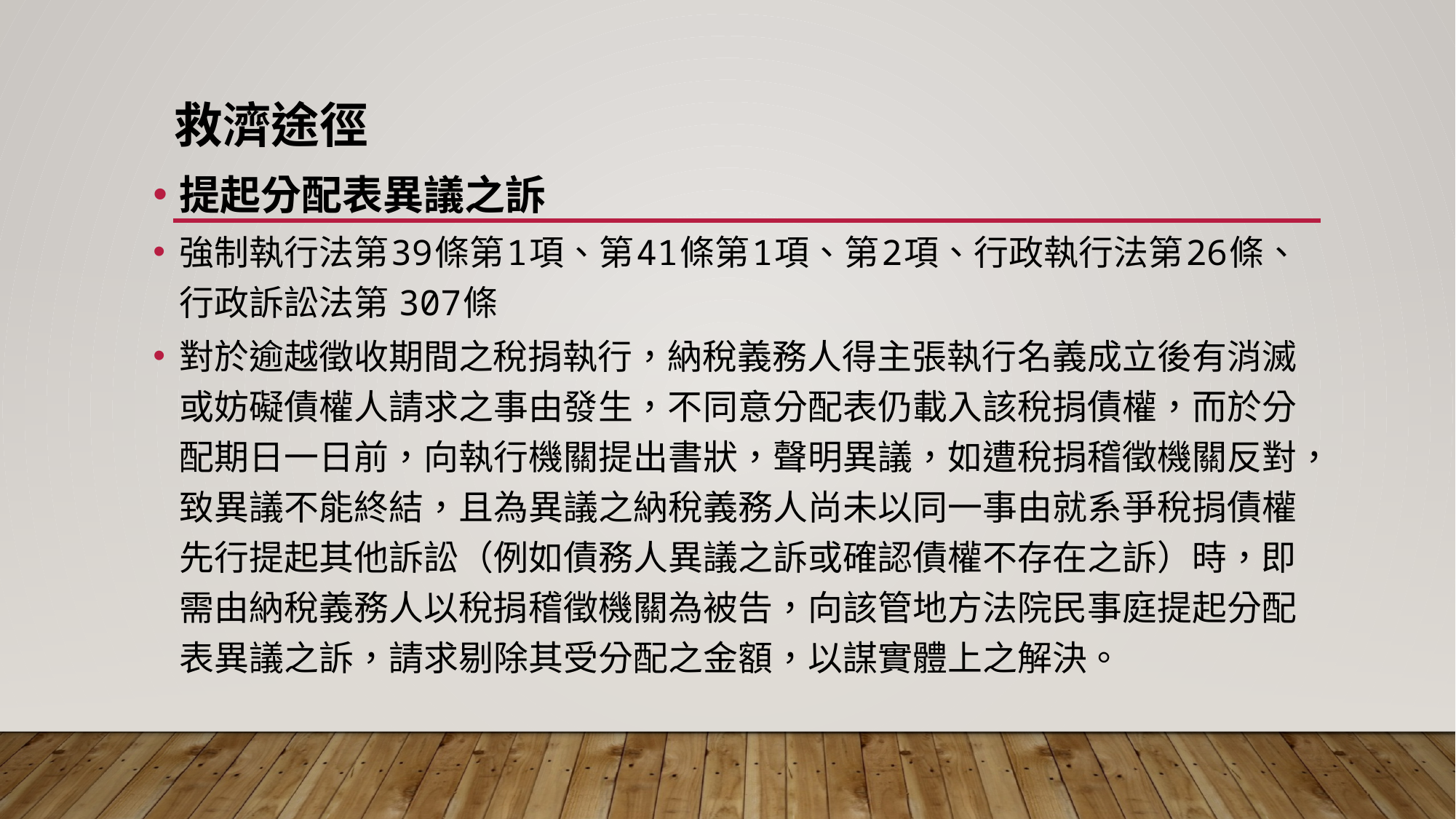

# 救濟途徑
提起分配表異議之訴
強制執行法第39條第1項、第41條第1項、第2項、行政執行法第26條、行政訴訟法第 307條
對於逾越徵收期間之稅捐執行，納稅義務人得主張執行名義成立後有消滅或妨礙債權人請求之事由發生，不同意分配表仍載入該稅捐債權，而於分配期日一日前，向執行機關提出書狀，聲明異議，如遭稅捐稽徵機關反對，致異議不能終結，且為異議之納稅義務人尚未以同一事由就系爭稅捐債權先行提起其他訴訟（例如債務人異議之訴或確認債權不存在之訴）時，即需由納稅義務人以稅捐稽徵機關為被告，向該管地方法院民事庭提起分配表異議之訴，請求剔除其受分配之金額，以謀實體上之解決。